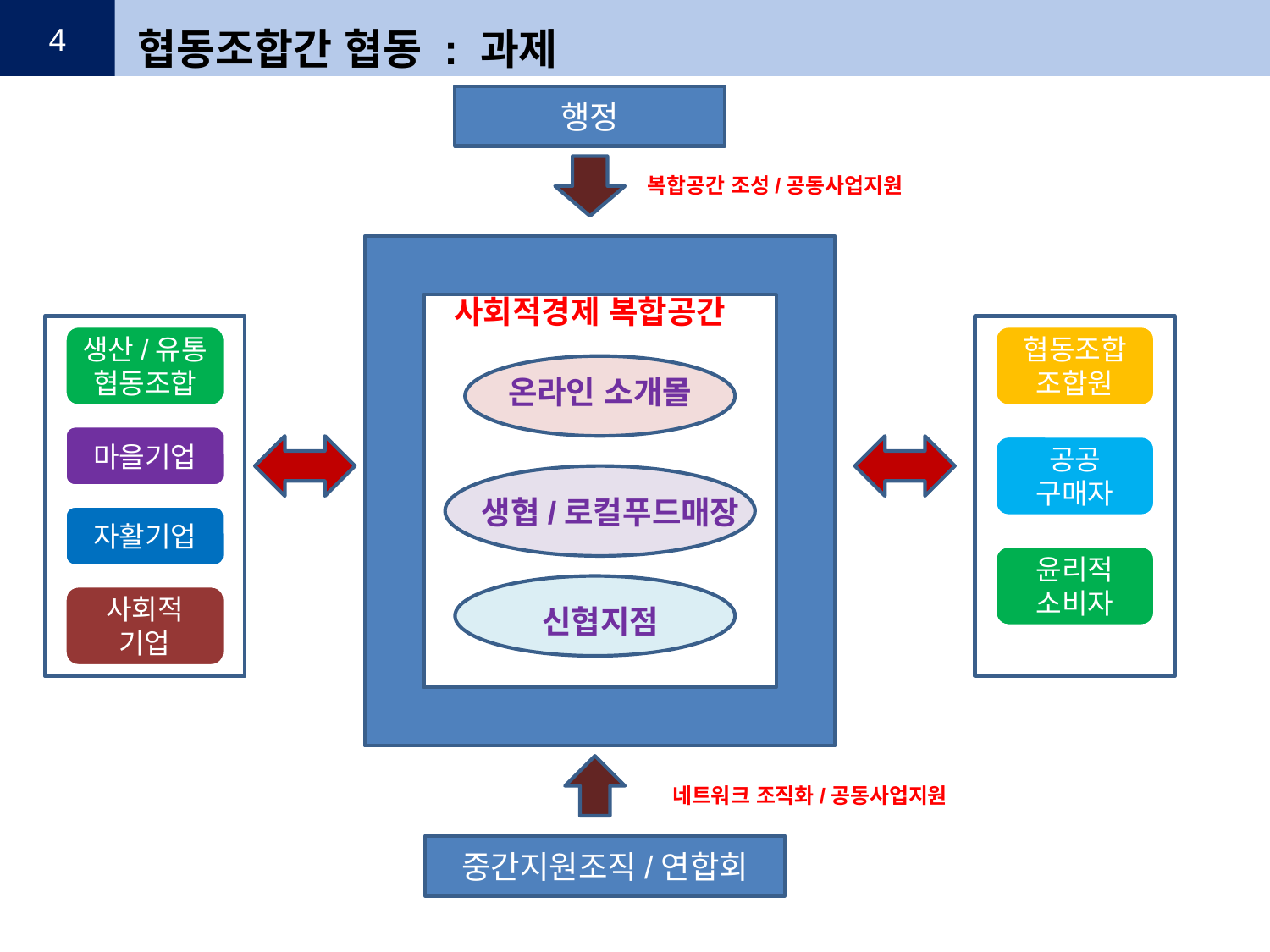

4

협동조합간 협동 : 과제
행정

복합공간 조성/공동사업지원

사회적경제 복합공간

생산/유통
협동조합
협동조합
조합원

온라인 소개몰
마을기업

공공
구매자

생협/로컬푸드매장
자활기업
윤리적
소비자

사회적
기업
신협지점

네트워크 조직화/공동사업지원
중간지원조직/연합회